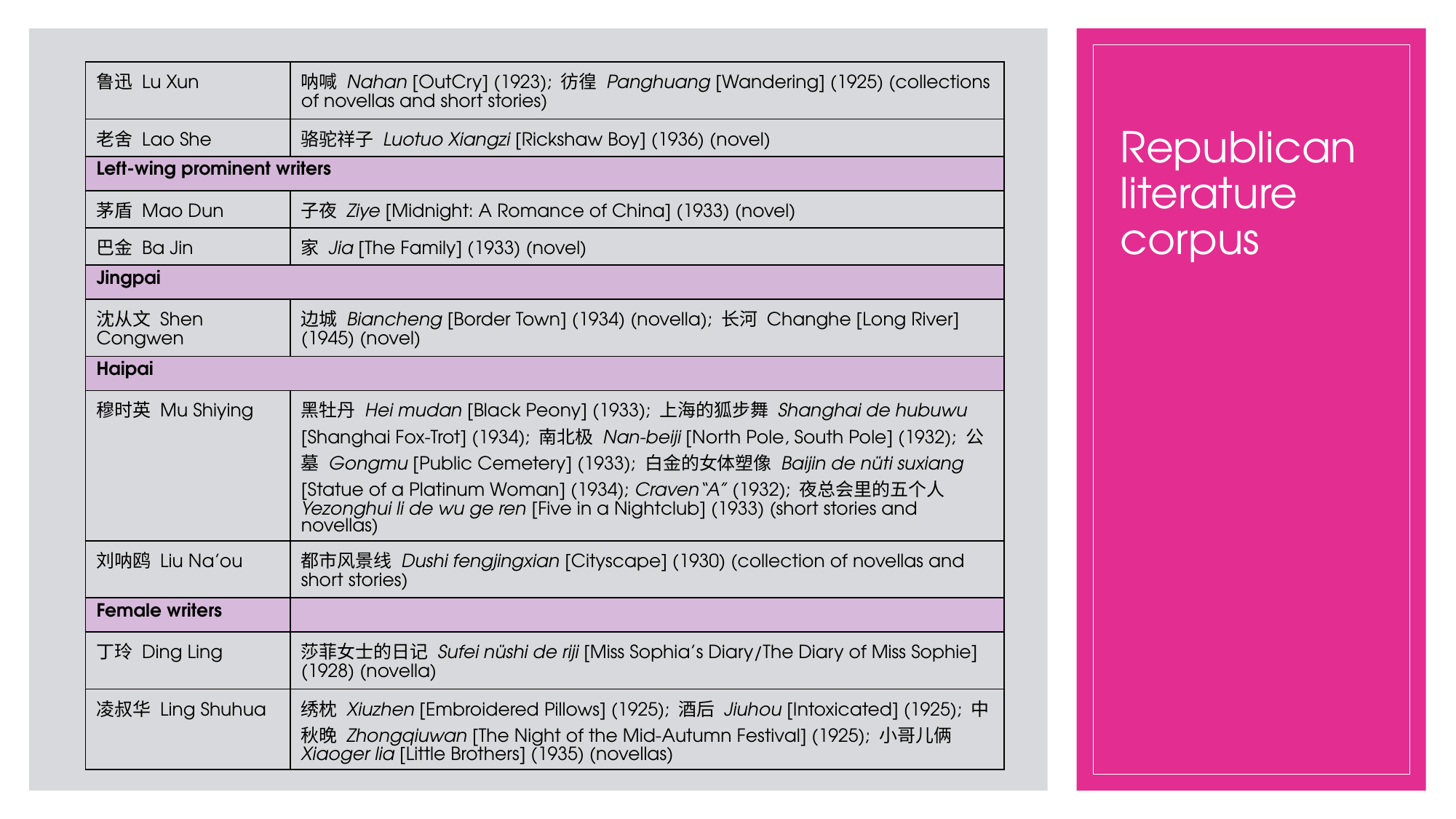

| 鲁迅 Lu Xun | 呐喊 Nahan [OutCry] (1923); 彷徨 Panghuang [Wandering] (1925) (collections of novellas and short stories) |
| --- | --- |
| 老舍 Lao She | 骆驼祥子 Luotuo Xiangzi [Rickshaw Boy] (1936) (novel) |
| Left-wing prominent writers |  |
| 茅盾 Mao Dun | 子夜 Ziye [Midnight: A Romance of China] (1933) (novel) |
| 巴金 Ba Jin | 家 Jia [The Family] (1933) (novel) |
| Jingpai |  |
| 沈从文 Shen Congwen | 边城 Biancheng [Border Town] (1934) (novella); 长河 Changhe [Long River] (1945) (novel) |
| Haipai |  |
| 穆时英 Mu Shiying | 黑牡丹 Hei mudan [Black Peony] (1933); 上海的狐步舞 Shanghai de hubuwu [Shanghai Fox-Trot] (1934); 南北极 Nan-beiji [North Pole, South Pole] (1932); 公墓 Gongmu [Public Cemetery] (1933); 白金的女体塑像 Baijin de nüti suxiang [Statue of a Platinum Woman] (1934); Craven“A” (1932); 夜总会里的五个人 Yezonghui li de wu ge ren [Five in a Nightclub] (1933) (short stories and novellas) |
| 刘呐鸥 Liu Na’ou | 都市风景线 Dushi fengjingxian [Cityscape] (1930) (collection of novellas and short stories) |
| Female writers |  |
| 丁玲 Ding Ling | 莎菲女士的日记 Sufei nüshi de riji [Miss Sophia’s Diary/The Diary of Miss Sophie] (1928) (novella) |
| 凌叔华 Ling Shuhua | 绣枕 Xiuzhen [Embroidered Pillows] (1925); 酒后 Jiuhou [Intoxicated] (1925); 中秋晚 Zhongqiuwan [The Night of the Mid-Autumn Festival] (1925); 小哥儿俩 Xiaoger lia [Little Brothers] (1935) (novellas) |
# Republican literature corpus